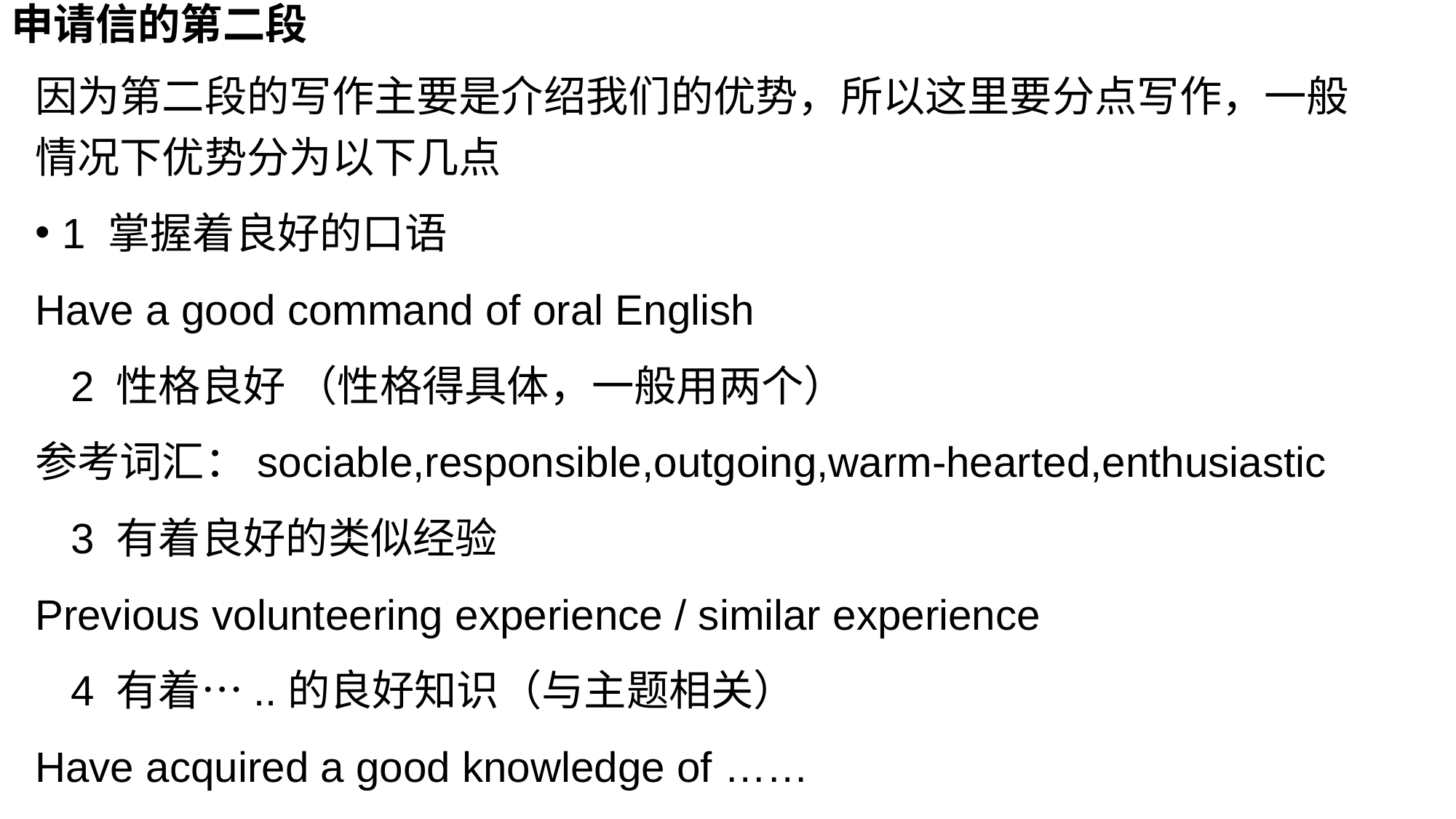

# 申请信的第二段
因为第二段的写作主要是介绍我们的优势，所以这里要分点写作，一般情况下优势分为以下几点
1 掌握着良好的口语
Have a good command of oral English
   2 性格良好 （性格得具体，一般用两个）
参考词汇：sociable,responsible,outgoing,warm-hearted,enthusiastic
   3 有着良好的类似经验
Previous volunteering experience / similar experience
   4 有着…..的良好知识（与主题相关）
Have acquired a good knowledge of ……